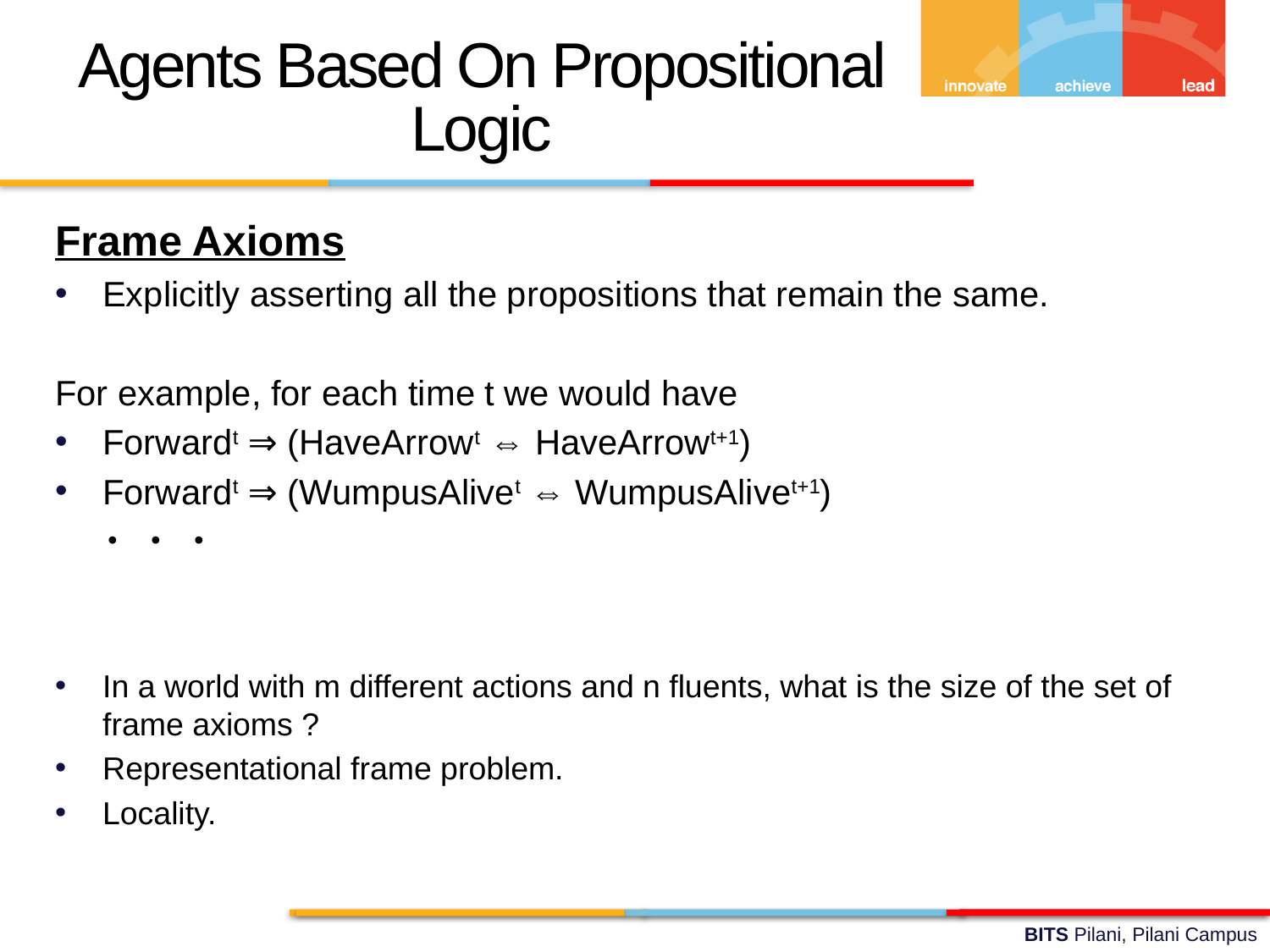

Agents Based On Propositional Logic
Frame Axioms
Explicitly asserting all the propositions that remain the same.

For example, for each time t we would have
Forwardt ⇒ (HaveArrowt ⇔ HaveArrowt+1)
Forwardt ⇒ (WumpusAlivet ⇔ WumpusAlivet+1)
    ・ ・ ・

In a world with m different actions and n fluents, what is the size of the set of frame axioms ?
Representational frame problem.
Locality.